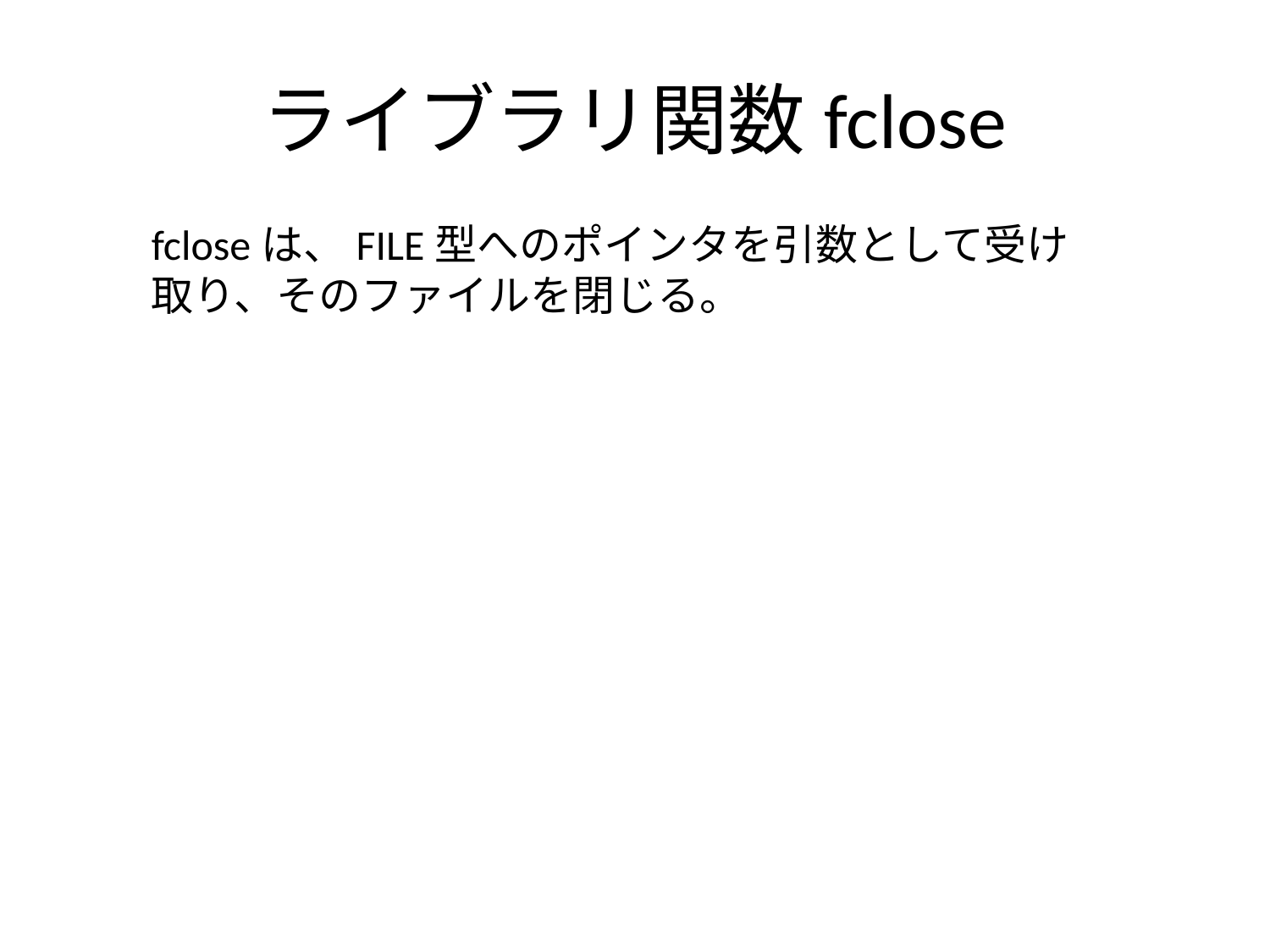

# ライブラリ関数fclose
fcloseは、FILE型へのポインタを引数として受け取り、そのファイルを閉じる。